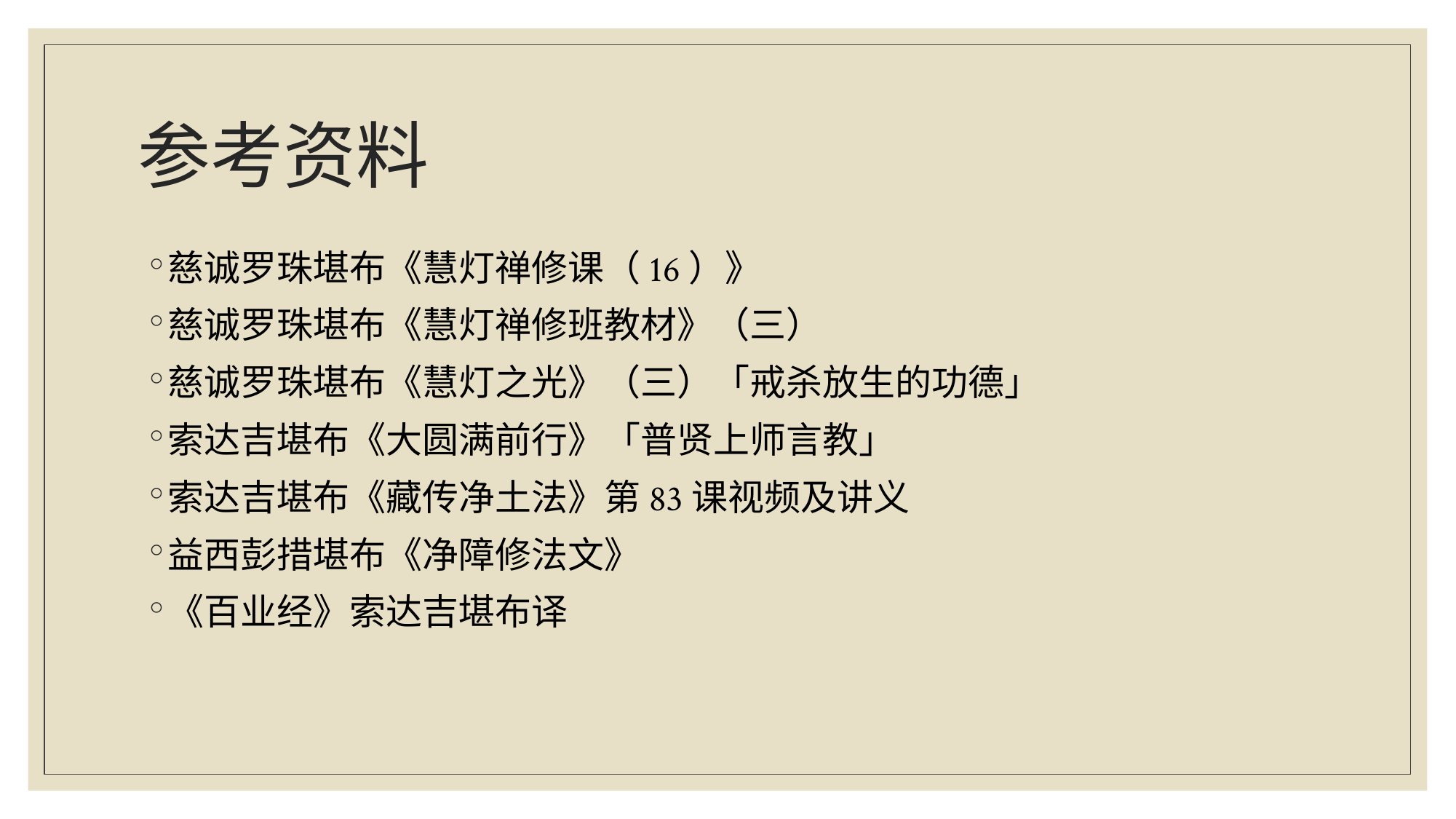

# 参考资料
慈诚罗珠堪布《慧灯禅修课（16）》
慈诚罗珠堪布《慧灯禅修班教材》（三）
慈诚罗珠堪布《慧灯之光》（三）「戒杀放生的功德」
索达吉堪布《大圆满前行》「普贤上师言教」
索达吉堪布《藏传净土法》第83课视频及讲义
益西彭措堪布《净障修法文》
《百业经》索达吉堪布译